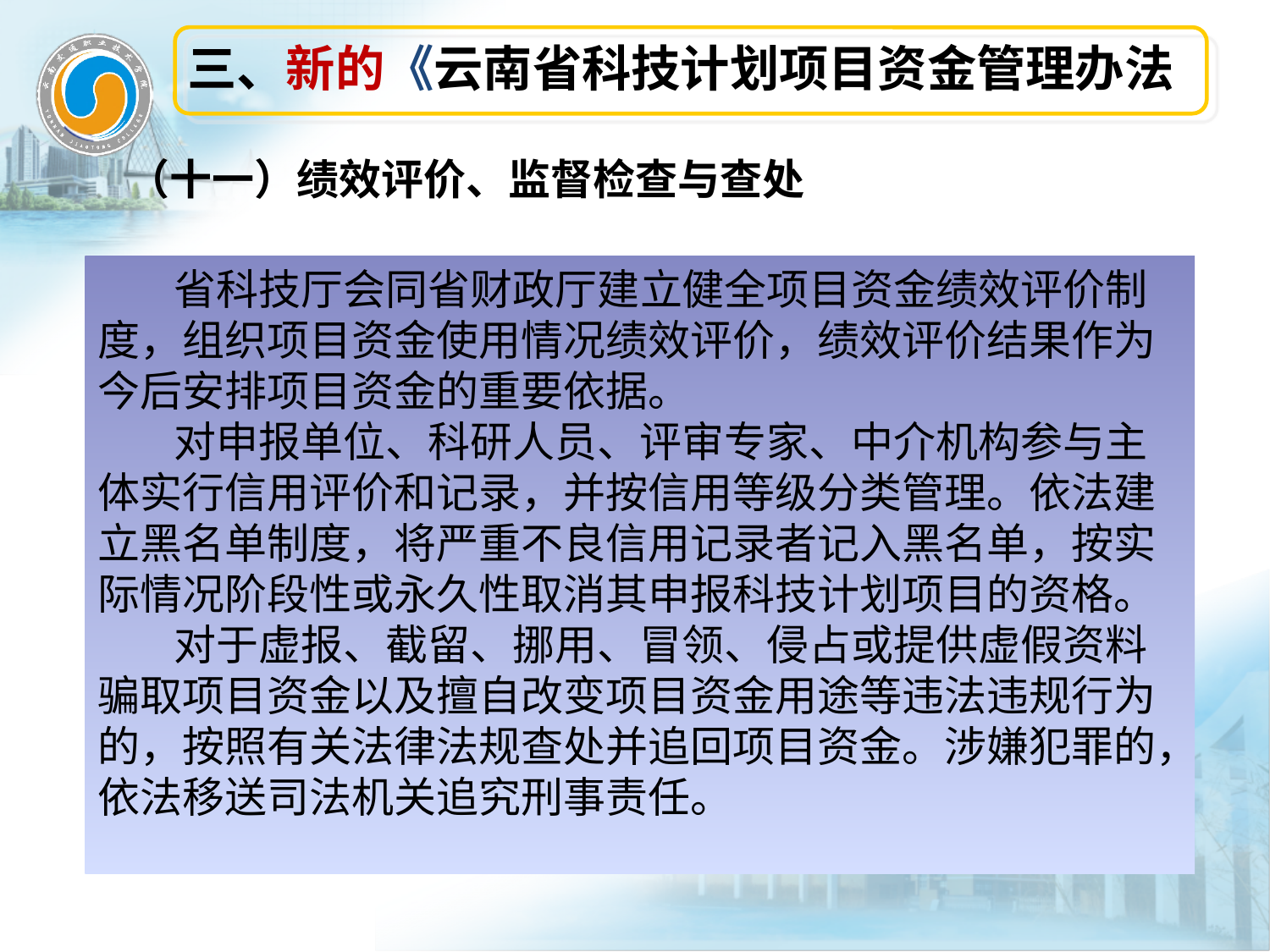

三、新的《云南省科技计划项目资金管理办法

（十一）绩效评价、监督检查与查处
       省科技厅会同省财政厅建立健全项目资金绩效评价制度，组织项目资金使用情况绩效评价，绩效评价结果作为今后安排项目资金的重要依据。
       对申报单位、科研人员、评审专家、中介机构参与主体实行信用评价和记录，并按信用等级分类管理。依法建立黑名单制度，将严重不良信用记录者记入黑名单，按实际情况阶段性或永久性取消其申报科技计划项目的资格。
       对于虚报、截留、挪用、冒领、侵占或提供虚假资料骗取项目资金以及擅自改变项目资金用途等违法违规行为的，按照有关法律法规查处并追回项目资金。涉嫌犯罪的，依法移送司法机关追究刑事责任。